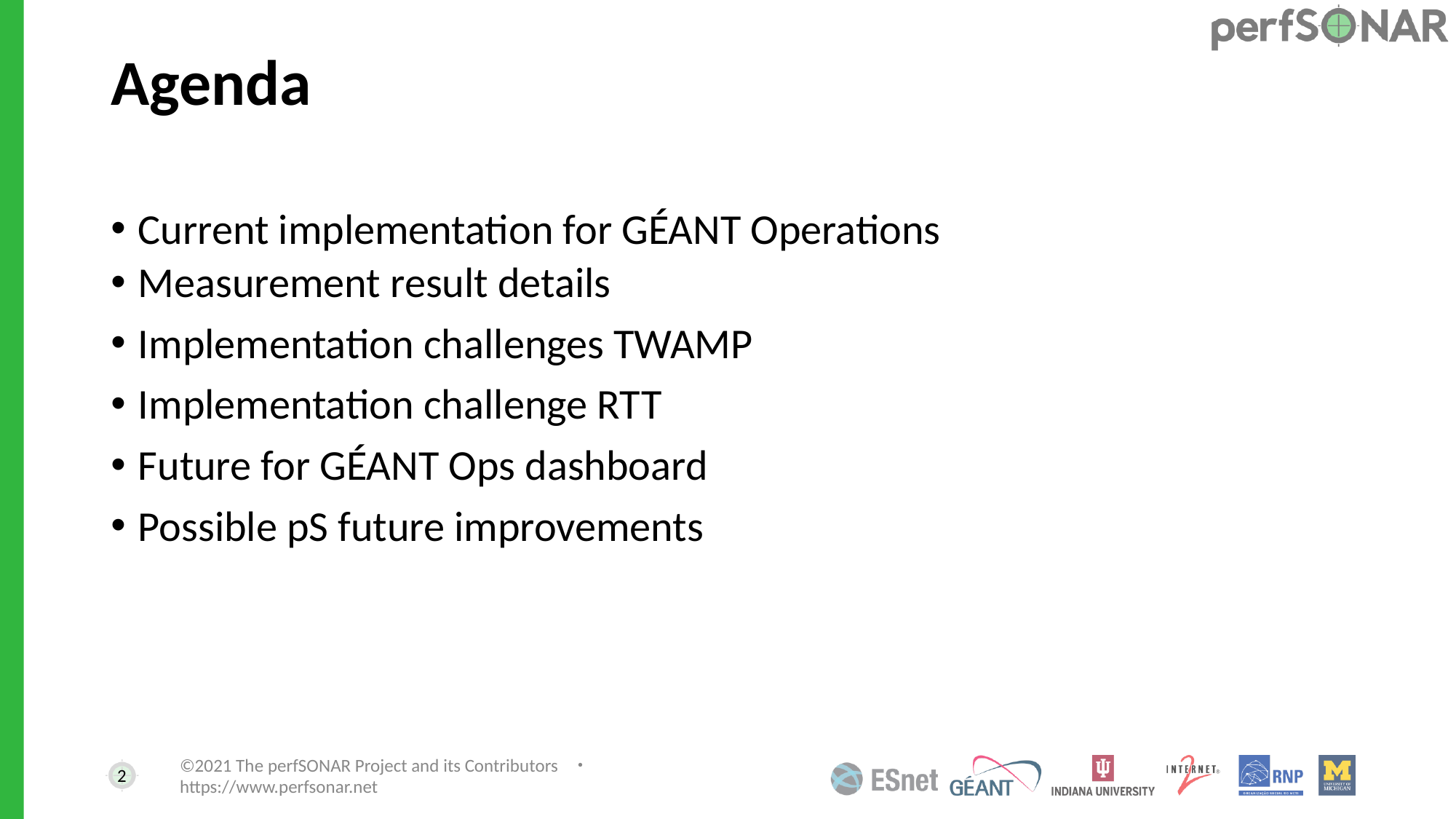

# Agenda
Current implementation for GÉANT Operations
Measurement result details
Implementation challenges TWAMP
Implementation challenge RTT
Future for GÉANT Ops dashboard
Possible pS future improvements

2
©2021 The perfSONAR Project and its Contributors  ・  https://www.perfsonar.net